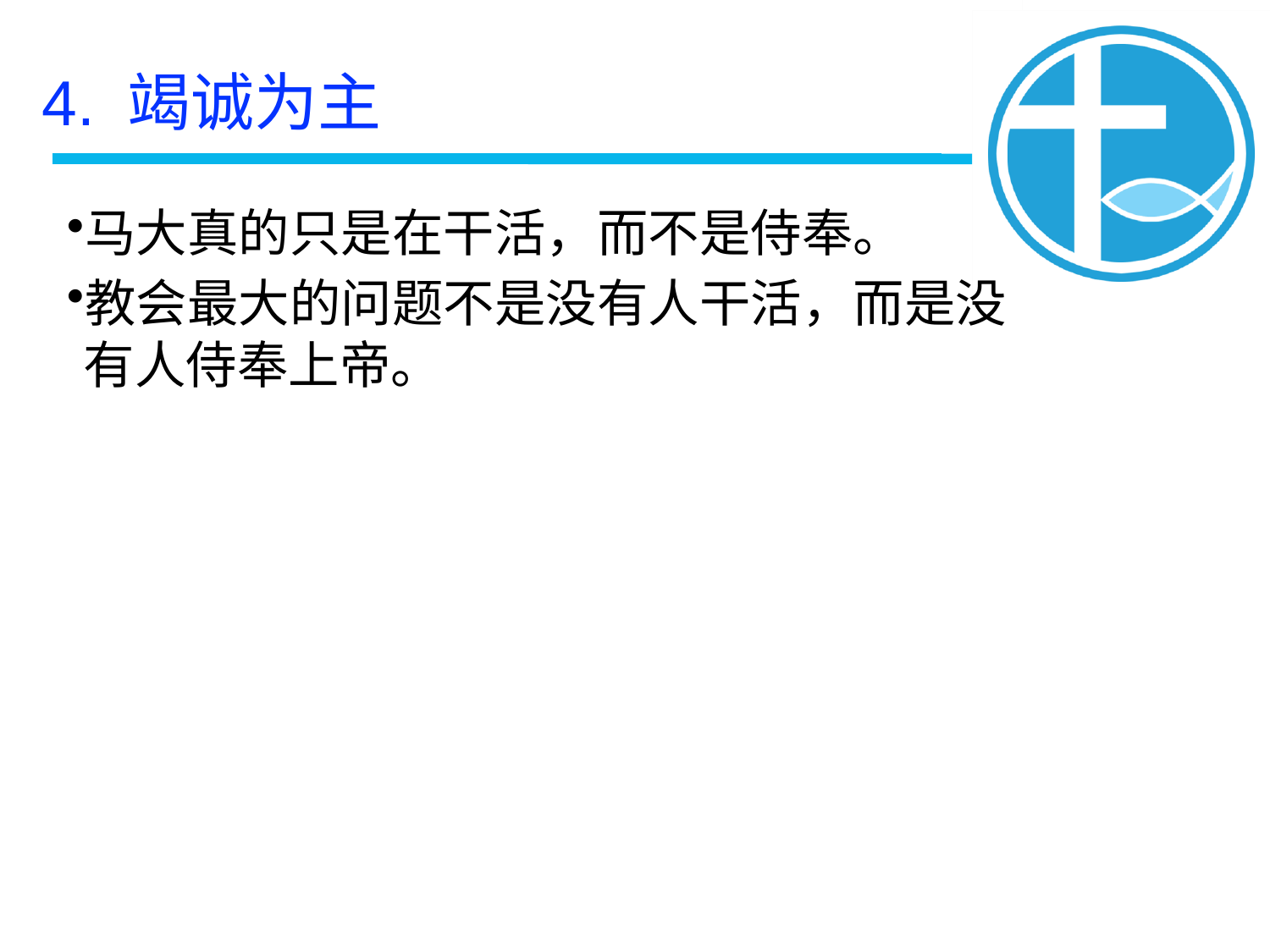

4. 竭诚为主
马大真的只是在干活，而不是侍奉。
教会最大的问题不是没有人干活，而是没有人侍奉上帝。